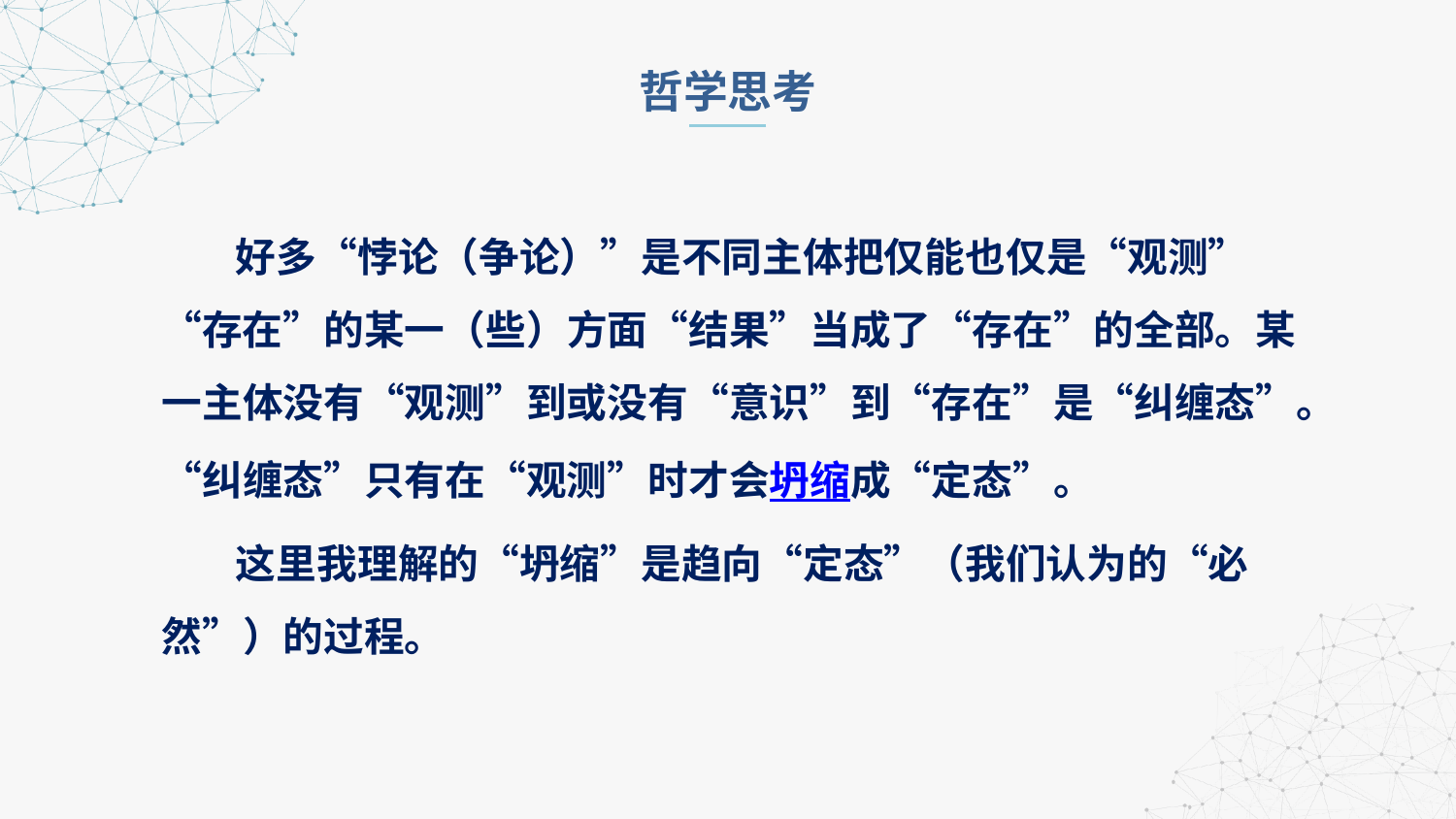

哲学思考
       好多“悖论（争论）”是不同主体把仅能也仅是“观测”“存在”的某一（些）方面“结果”当成了“存在”的全部。某一主体没有“观测”到或没有“意识”到“存在”是“纠缠态”。“纠缠态”只有在“观测”时才会坍缩成“定态”。
       这里我理解的“坍缩”是趋向“定态”（我们认为的“必然”）的过程。